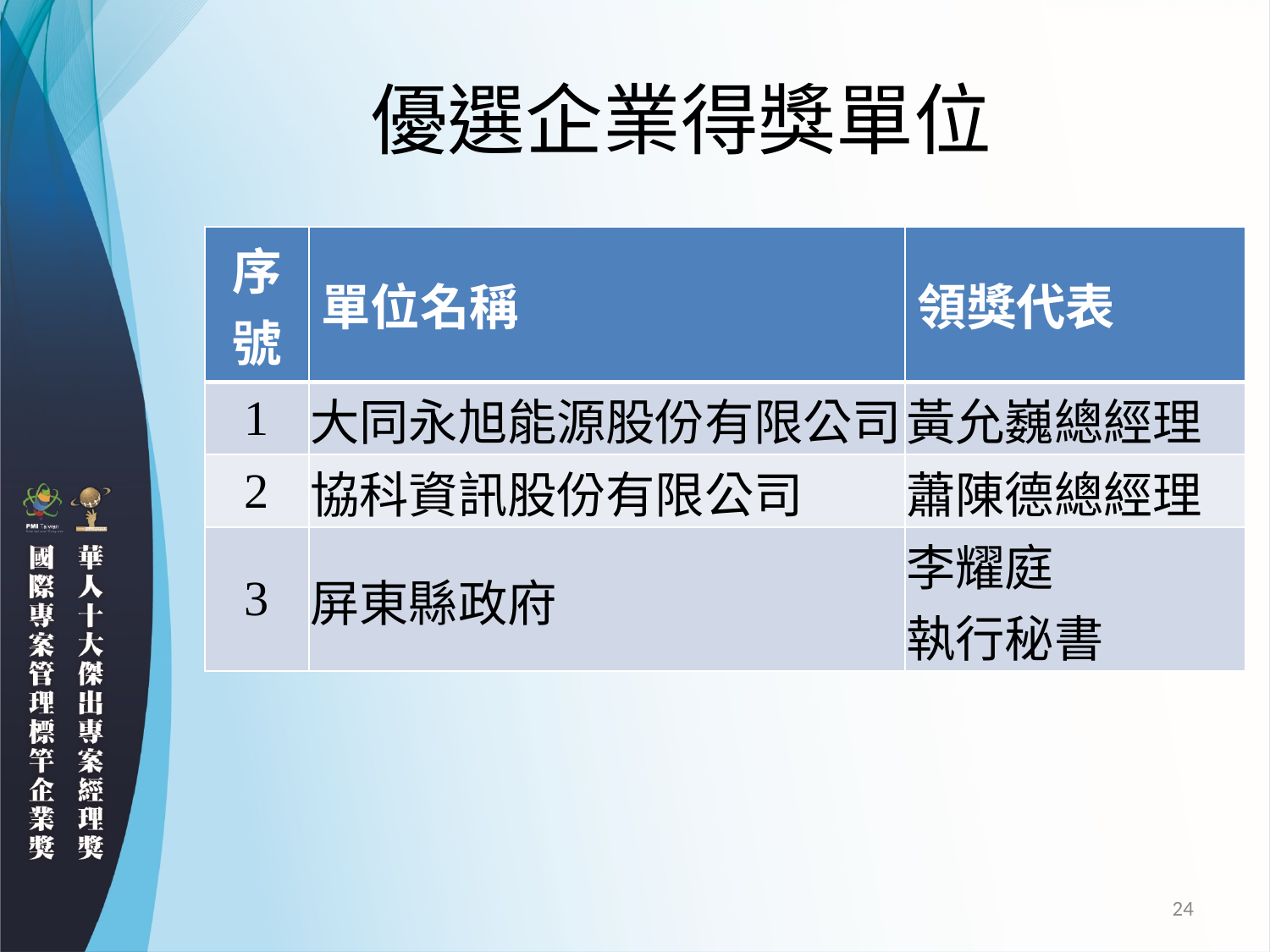

# 優選企業得獎單位
| 序號 | 單位名稱 | 領獎代表 |
| --- | --- | --- |
| 1 | 大同永旭能源股份有限公司 | 黃允巍總經理 |
| 2 | 協科資訊股份有限公司 | 蕭陳德總經理 |
| 3 | 屏東縣政府 | 李耀庭 執行秘書 |
24